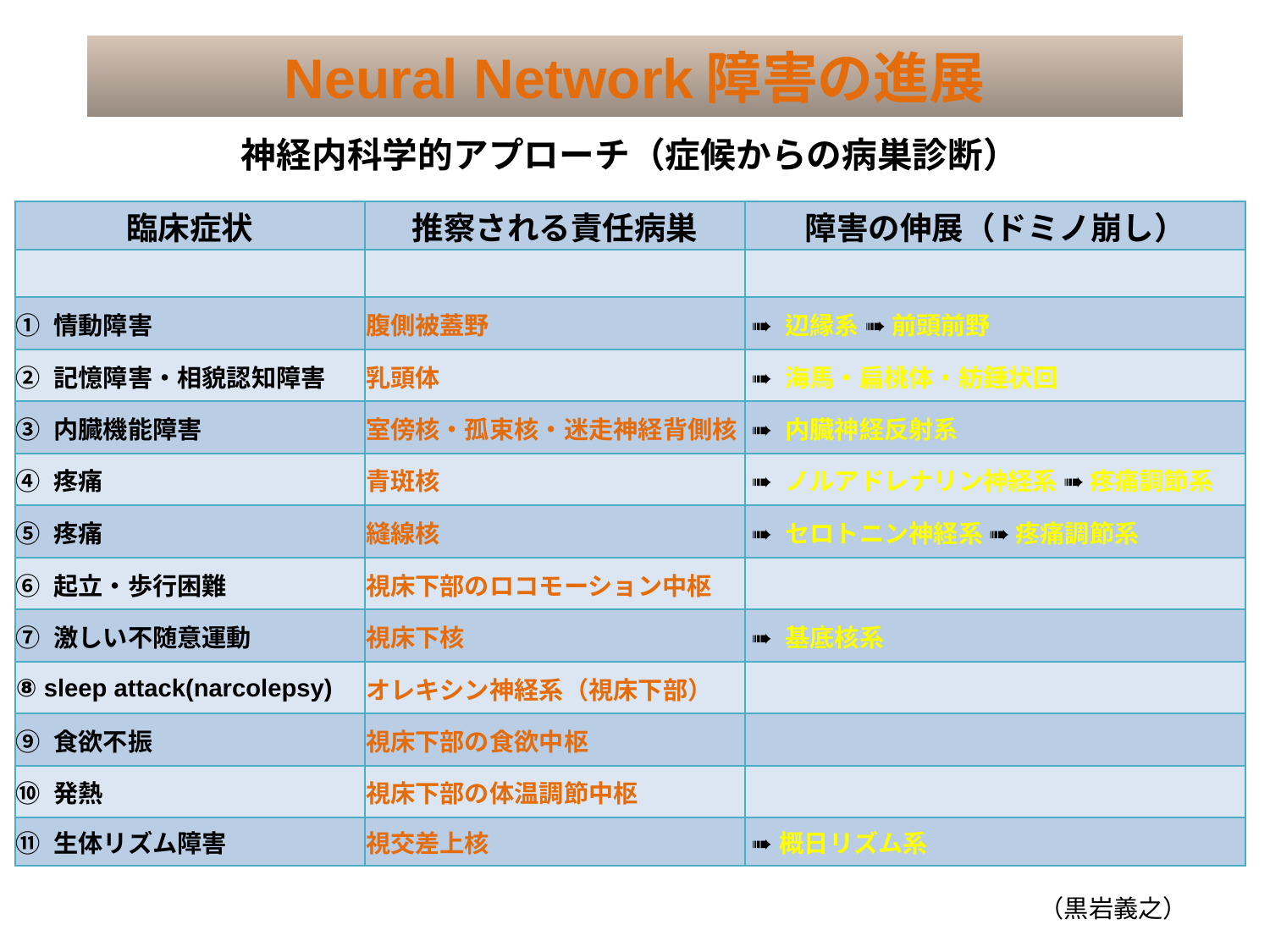

# Neural Network障害の進展
神経内科学的アプローチ（症候からの病巣診断）
| 臨床症状 | 推察される責任病巣 | 障害の伸展（ドミノ崩し） |
| --- | --- | --- |
|  |  |  |
| ① 情動障害 | 腹側被蓋野 | ➠ 辺縁系 ➠ 前頭前野 |
| ② 記憶障害・相貌認知障害 | 乳頭体 | ➠ 海馬・扁桃体・紡錘状回 |
| ③ 内臓機能障害 | 室傍核・孤束核・迷走神経背側核 | ➠ 内臓神経反射系 |
| ④ 疼痛 | 青斑核 | ➠ ノルアドレナリン神経系 ➠ 疼痛調節系 |
| ⑤ 疼痛 | 縫線核 | ➠ セロトニン神経系 ➠ 疼痛調節系 |
| ⑥ 起立・歩行困難 | 視床下部のロコモーション中枢 |  |
| ⑦ 激しい不随意運動 | 視床下核 | ➠ 基底核系 |
| ⑧ sleep attack(narcolepsy) | オレキシン神経系（視床下部） |  |
| ⑨ 食欲不振 | 視床下部の食欲中枢 |  |
| ⑩ 発熱 | 視床下部の体温調節中枢 |  |
| ⑪ 生体リズム障害 | 視交差上核 | ➠概日リズム系 |
（黒岩義之）